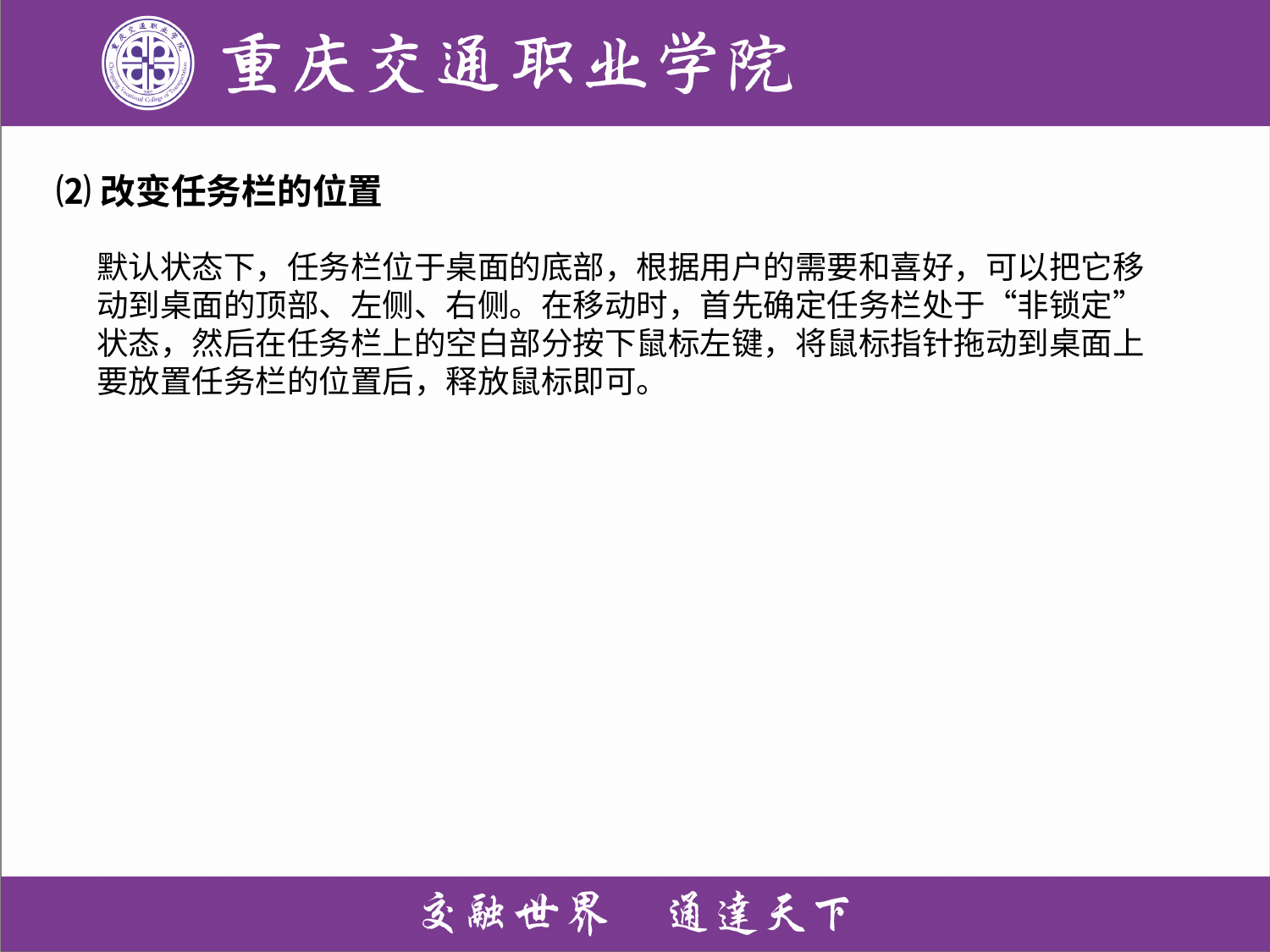

⑵改变任务栏的位置
默认状态下，任务栏位于桌面的底部，根据用户的需要和喜好，可以把它移动到桌面的顶部、左侧、右侧。在移动时，首先确定任务栏处于“非锁定”状态，然后在任务栏上的空白部分按下鼠标左键，将鼠标指针拖动到桌面上要放置任务栏的位置后，释放鼠标即可。